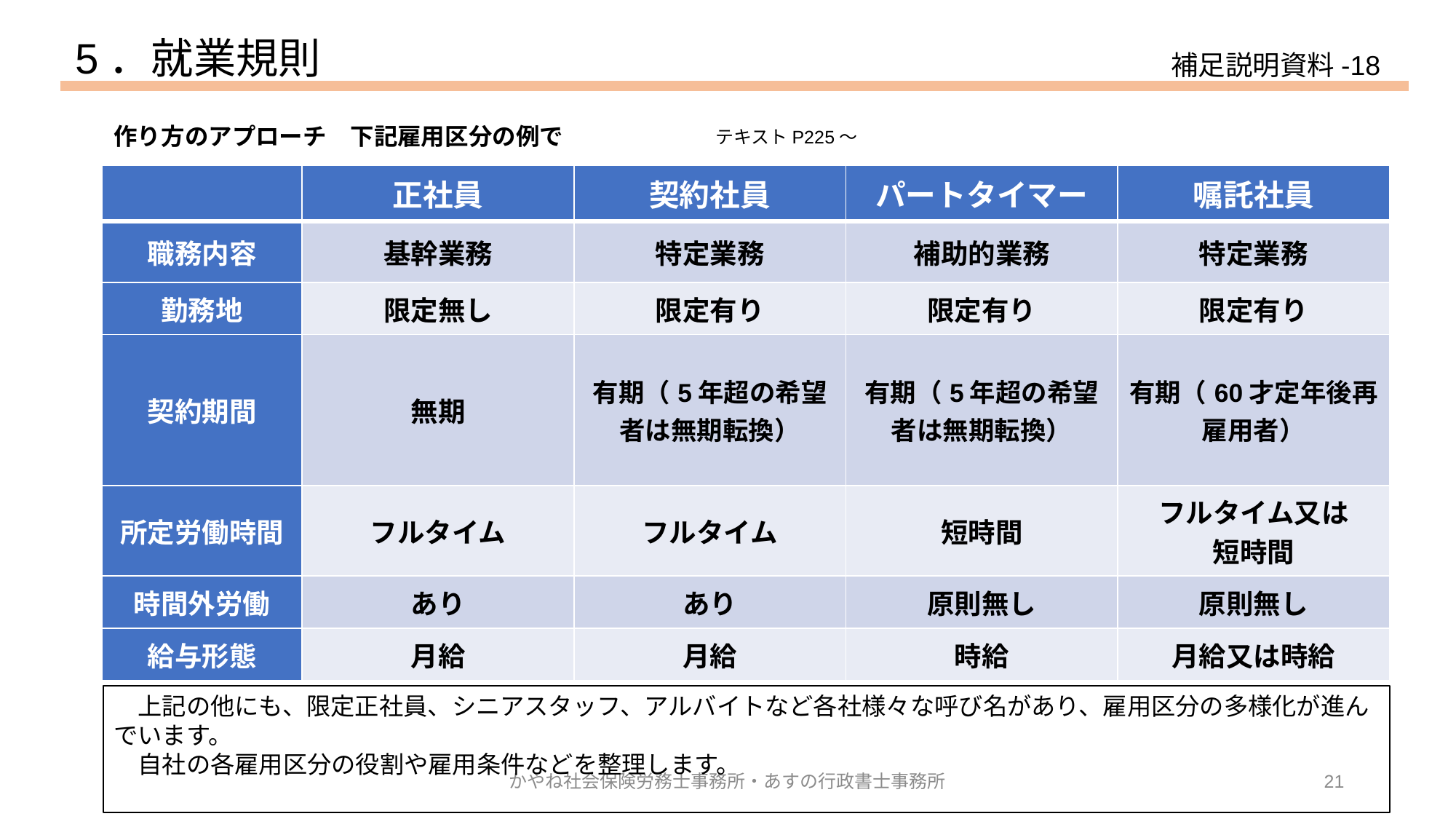

5．就業規則
補足説明資料-18
作り方のアプローチ　下記雇用区分の例で
テキストP225～
|  | 正社員 | 契約社員 | パートタイマー | 嘱託社員 |
| --- | --- | --- | --- | --- |
| 職務内容 | 基幹業務 | 特定業務 | 補助的業務 | 特定業務 |
| 勤務地 | 限定無し | 限定有り | 限定有り | 限定有り |
| 契約期間 | 無期 | 有期（5年超の希望者は無期転換） | 有期（5年超の希望者は無期転換） | 有期（60才定年後再雇用者） |
| 所定労働時間 | フルタイム | フルタイム | 短時間 | フルタイム又は 短時間 |
| 時間外労働 | あり | あり | 原則無し | 原則無し |
| 給与形態 | 月給 | 月給 | 時給 | 月給又は時給 |
　上記の他にも、限定正社員、シニアスタッフ、アルバイトなど各社様々な呼び名があり、雇用区分の多様化が進んでいます。
　自社の各雇用区分の役割や雇用条件などを整理します。
かやね社会保険労務士事務所・あすの行政書士事務所
21